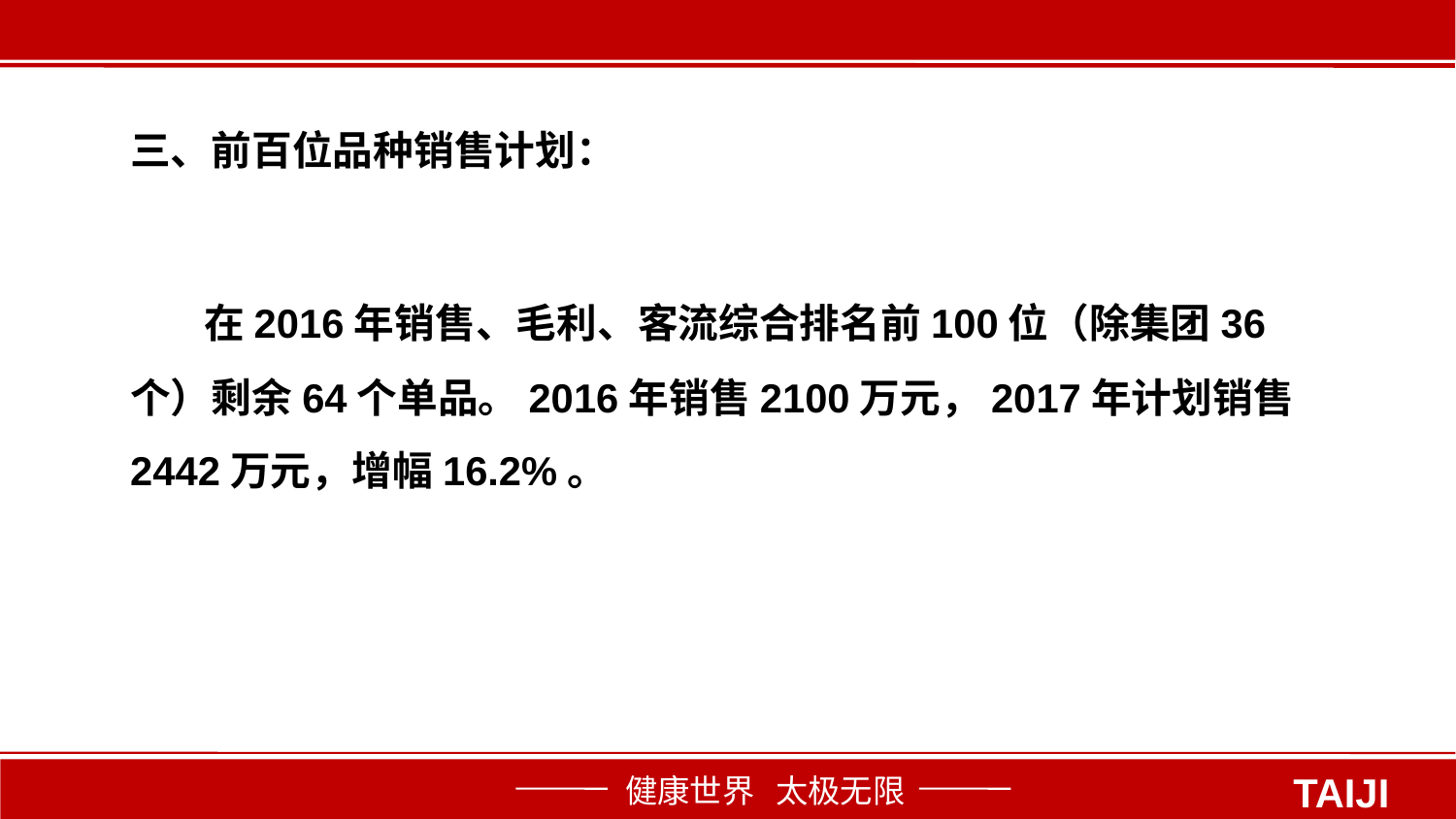

三、前百位品种销售计划：

      在2016年销售、毛利、客流综合排名前100位（除集团36个）剩余64个单品。2016年销售2100万元，2017年计划销售2442万元，增幅16.2%。